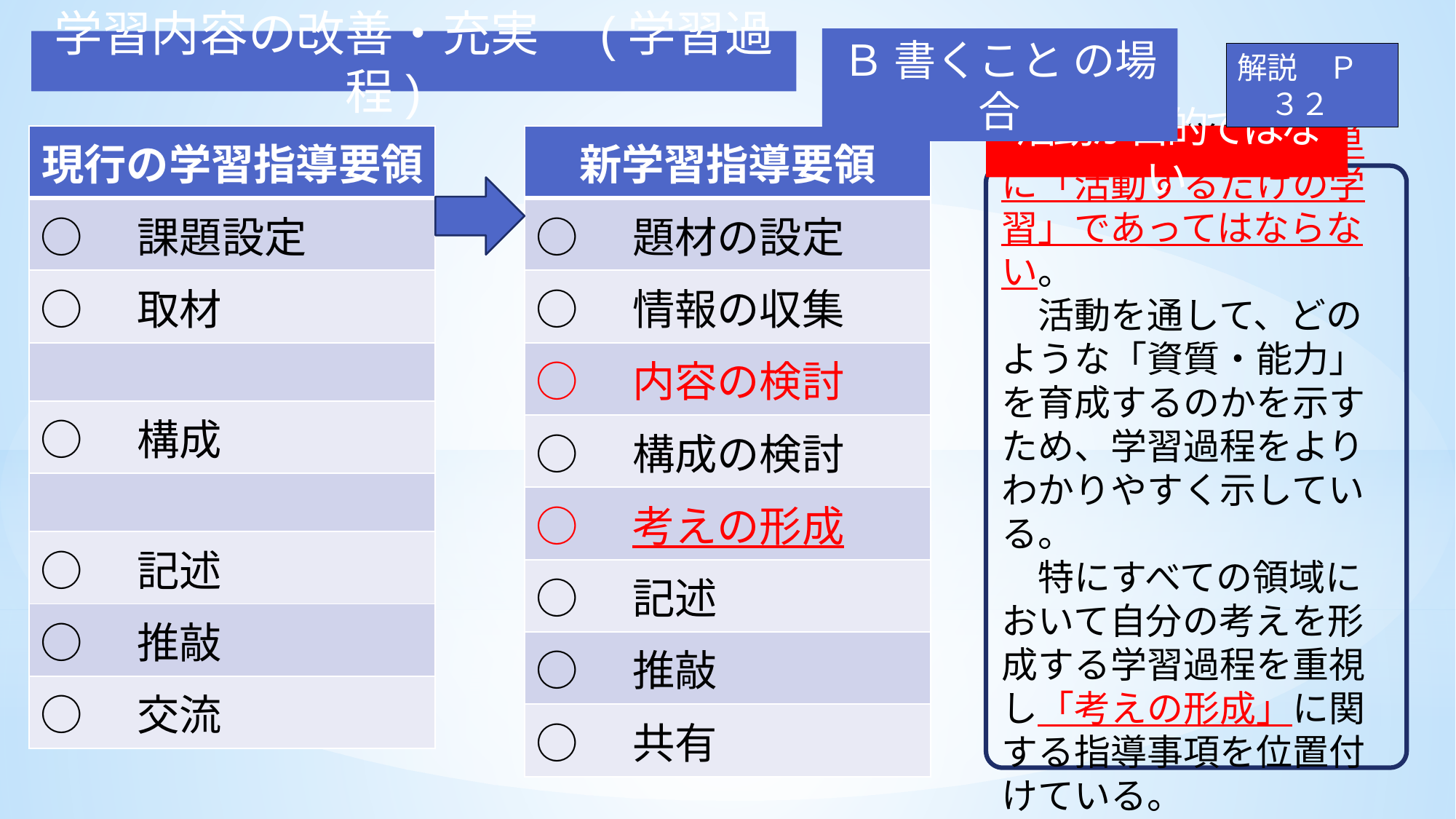

Ｂ 書くこと の場合
学習内容の改善・充実　(学習過程)
解説　Ｐ３２
| 現行の学習指導要領 |
| --- |
| ○　課題設定 |
| ○　取材 |
|  |
| ○　構成 |
|  |
| ○　記述 |
| ○　推敲 |
| ○　交流 |
| 新学習指導要領 |
| --- |
| ○　題材の設定 |
| ○　情報の収集 |
| ○　内容の検討 |
| ○　構成の検討 |
| ○　考えの形成 |
| ○　記述 |
| ○　推敲 |
| ○　共有 |
活動が目的ではない
　国語科の学習が、単に「活動するだけの学習」であってはならない。
　活動を通して、どのような「資質・能力」を育成するのかを示すため、学習過程をよりわかりやすく示している。
　特にすべての領域において自分の考えを形成する学習過程を重視し「考えの形成」に関する指導事項を位置付けている。